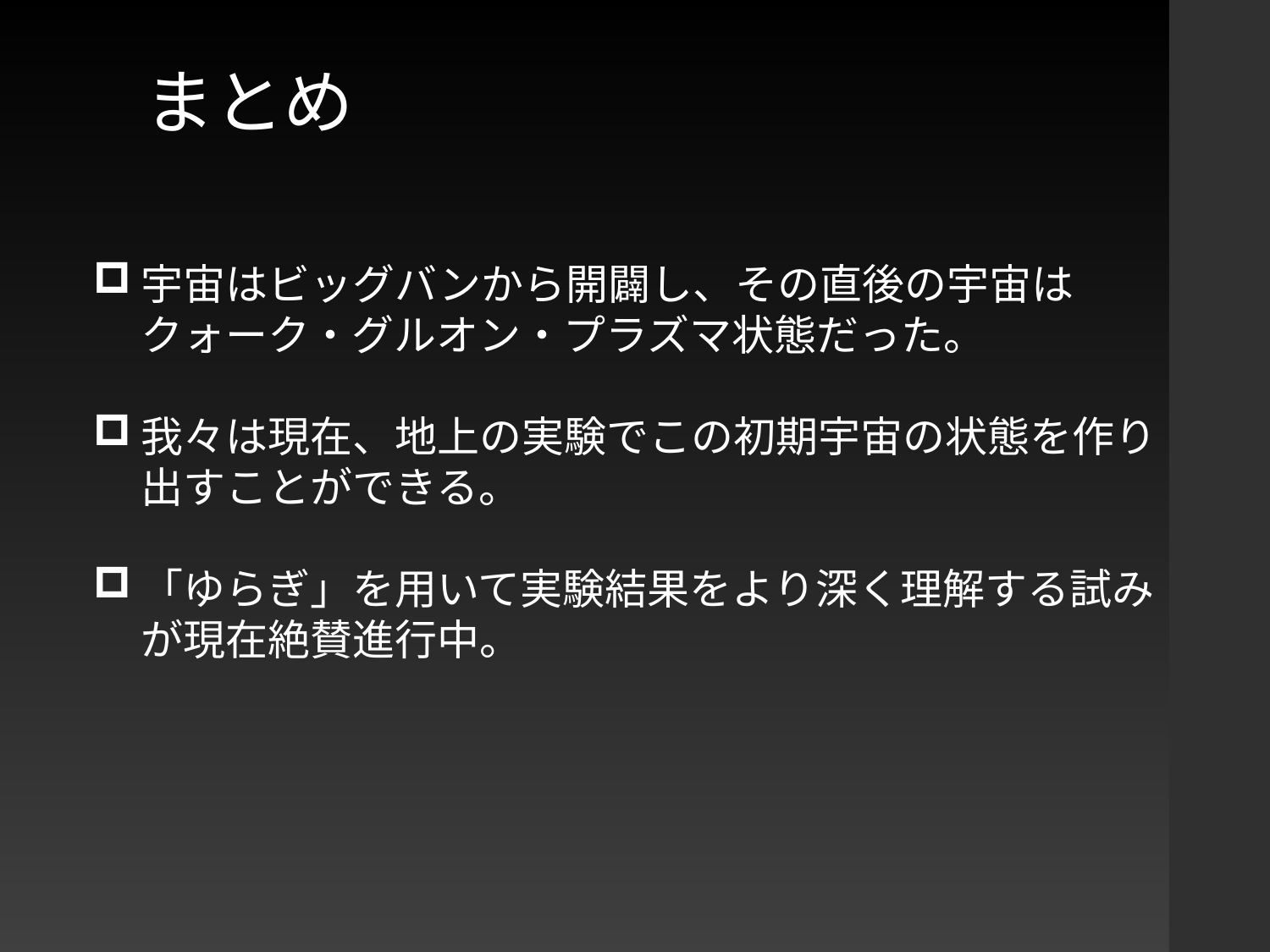

# まとめ
宇宙はビッグバンから開闢し、その直後の宇宙はクォーク・グルオン・プラズマ状態だった。

我々は現在、地上の実験でこの初期宇宙の状態を作り出すことができる。

「ゆらぎ」を用いて実験結果をより深く理解する試みが現在絶賛進行中。